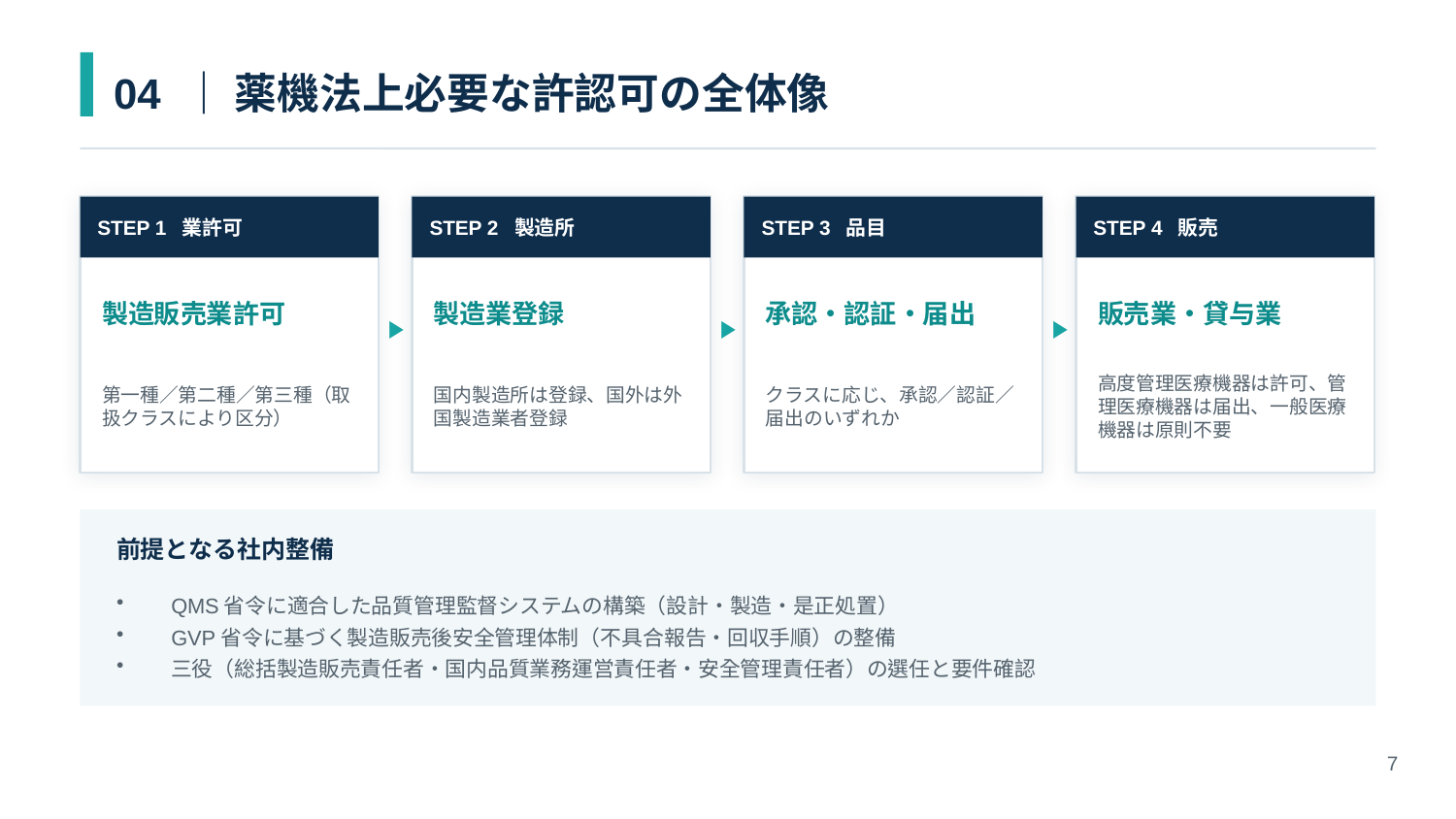

04 ｜ 薬機法上必要な許認可の全体像

STEP 1  業許可

STEP 2  製造所

STEP 3  品目

STEP 4  販売
製造販売業許可
製造業登録
承認・認証・届出
販売業・貸与業
▶
▶
▶
第一種／第二種／第三種（取扱クラスにより区分）
国内製造所は登録、国外は外国製造業者登録
クラスに応じ、承認／認証／届出のいずれか
高度管理医療機器は許可、管理医療機器は届出、一般医療機器は原則不要

前提となる社内整備
QMS省令に適合した品質管理監督システムの構築（設計・製造・是正処置）
GVP省令に基づく製造販売後安全管理体制（不具合報告・回収手順）の整備
三役（総括製造販売責任者・国内品質業務運営責任者・安全管理責任者）の選任と要件確認
7